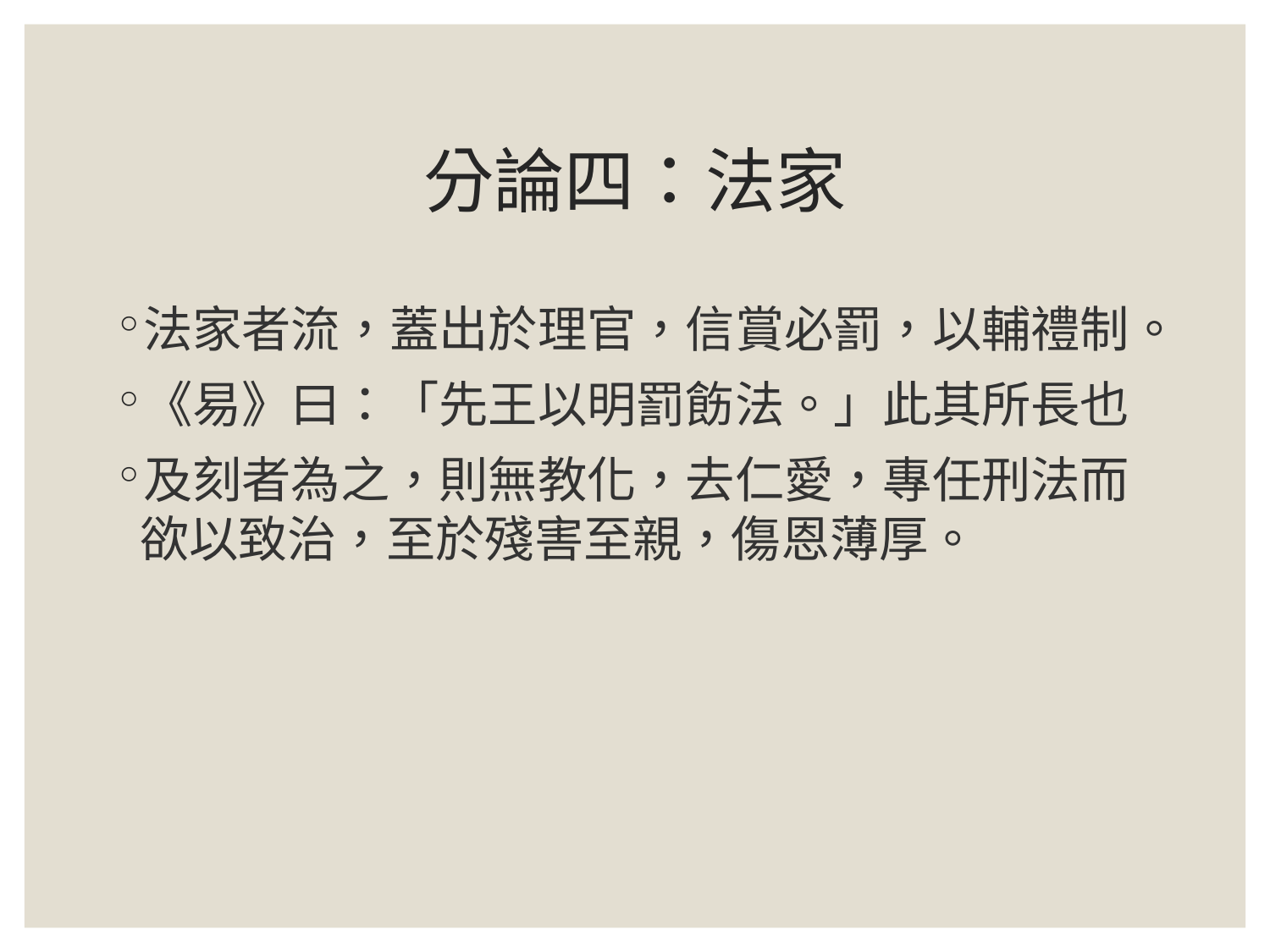

# 分論四：法家
法家者流，蓋出於理官，信賞必罰，以輔禮制。
《易》曰：「先王以明罰飭法。」此其所長也
及刻者為之，則無教化，去仁愛，專任刑法而欲以致治，至於殘害至親，傷恩薄厚。